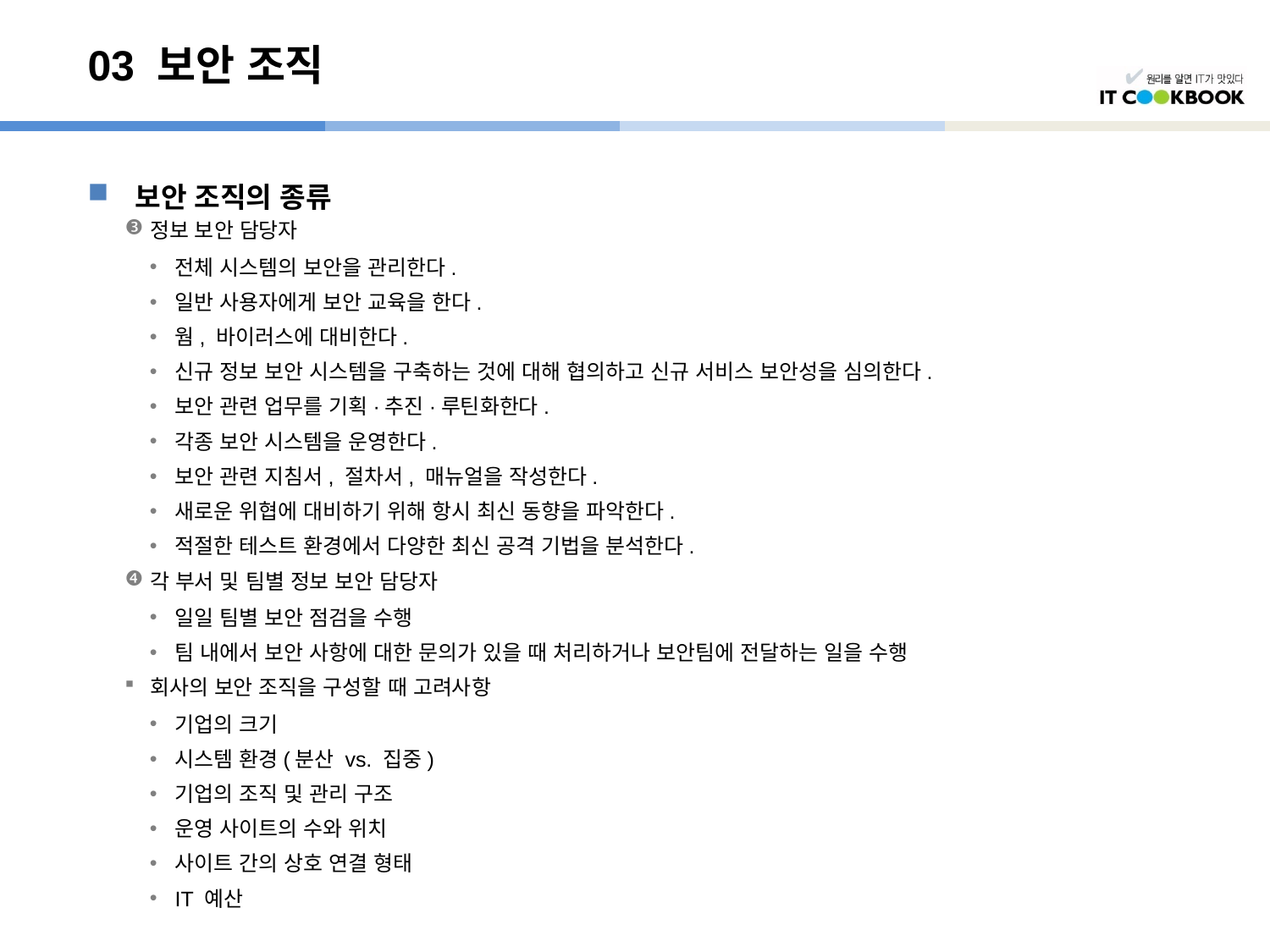

# 03 보안 조직
보안 조직의 종류
정보 보안 담당자
전체 시스템의 보안을 관리한다.
일반 사용자에게 보안 교육을 한다.
웜, 바이러스에 대비한다.
신규 정보 보안 시스템을 구축하는 것에 대해 협의하고 신규 서비스 보안성을 심의한다.
보안 관련 업무를 기획·추진·루틴화한다.
각종 보안 시스템을 운영한다.
보안 관련 지침서, 절차서, 매뉴얼을 작성한다.
새로운 위협에 대비하기 위해 항시 최신 동향을 파악한다.
적절한 테스트 환경에서 다양한 최신 공격 기법을 분석한다.
각 부서 및 팀별 정보 보안 담당자
일일 팀별 보안 점검을 수행
팀 내에서 보안 사항에 대한 문의가 있을 때 처리하거나 보안팀에 전달하는 일을 수행
회사의 보안 조직을 구성할 때 고려사항
기업의 크기
시스템 환경(분산 vs. 집중)
기업의 조직 및 관리 구조
운영 사이트의 수와 위치
사이트 간의 상호 연결 형태
IT 예산